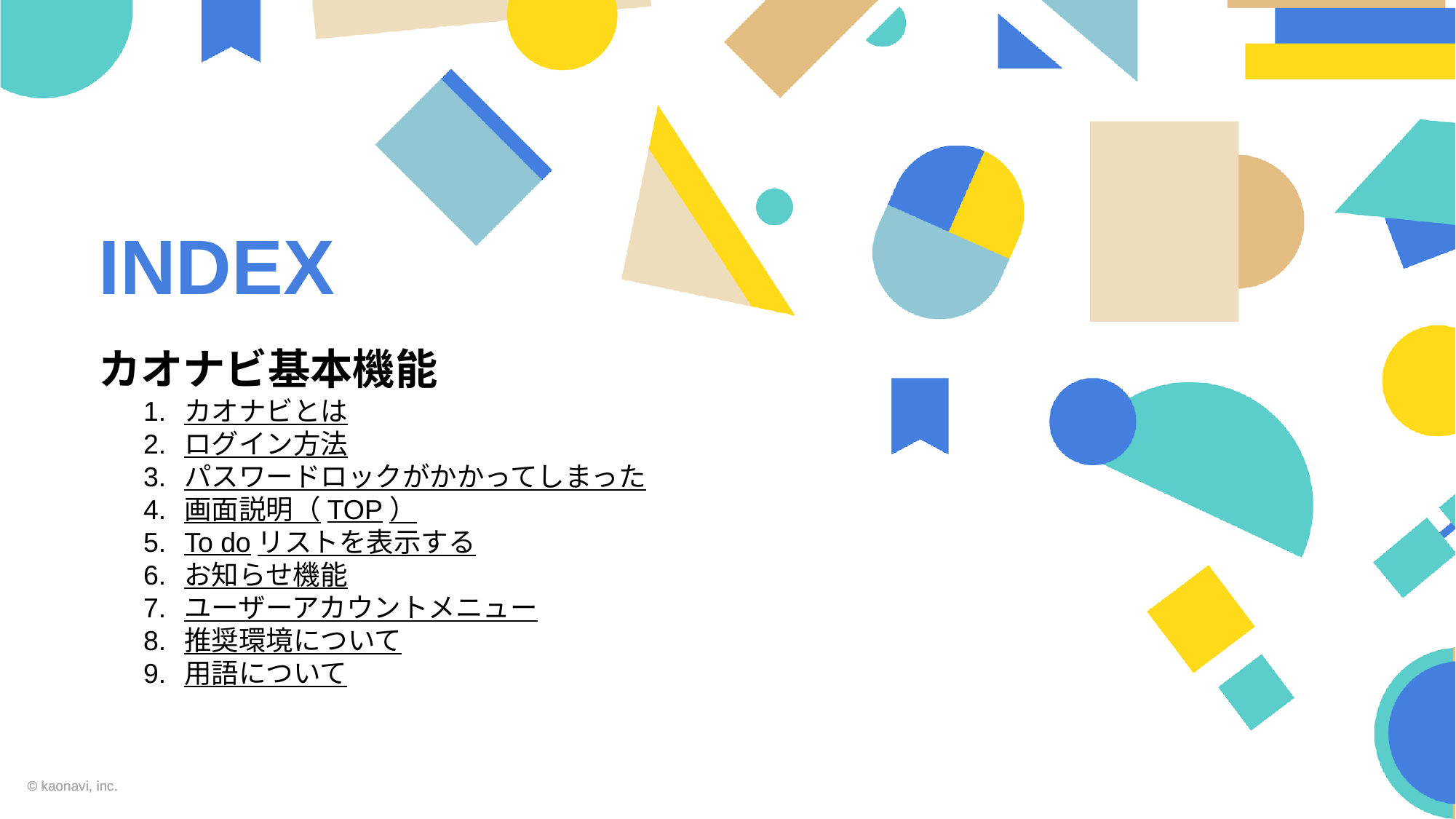

INDEX
カオナビ基本機能
カオナビとは
ログイン方法
パスワードロックがかかってしまった
画面説明（TOP）
To doリストを表示する
お知らせ機能
ユーザーアカウントメニュー
推奨環境について
用語について
© kaonavi, inc.